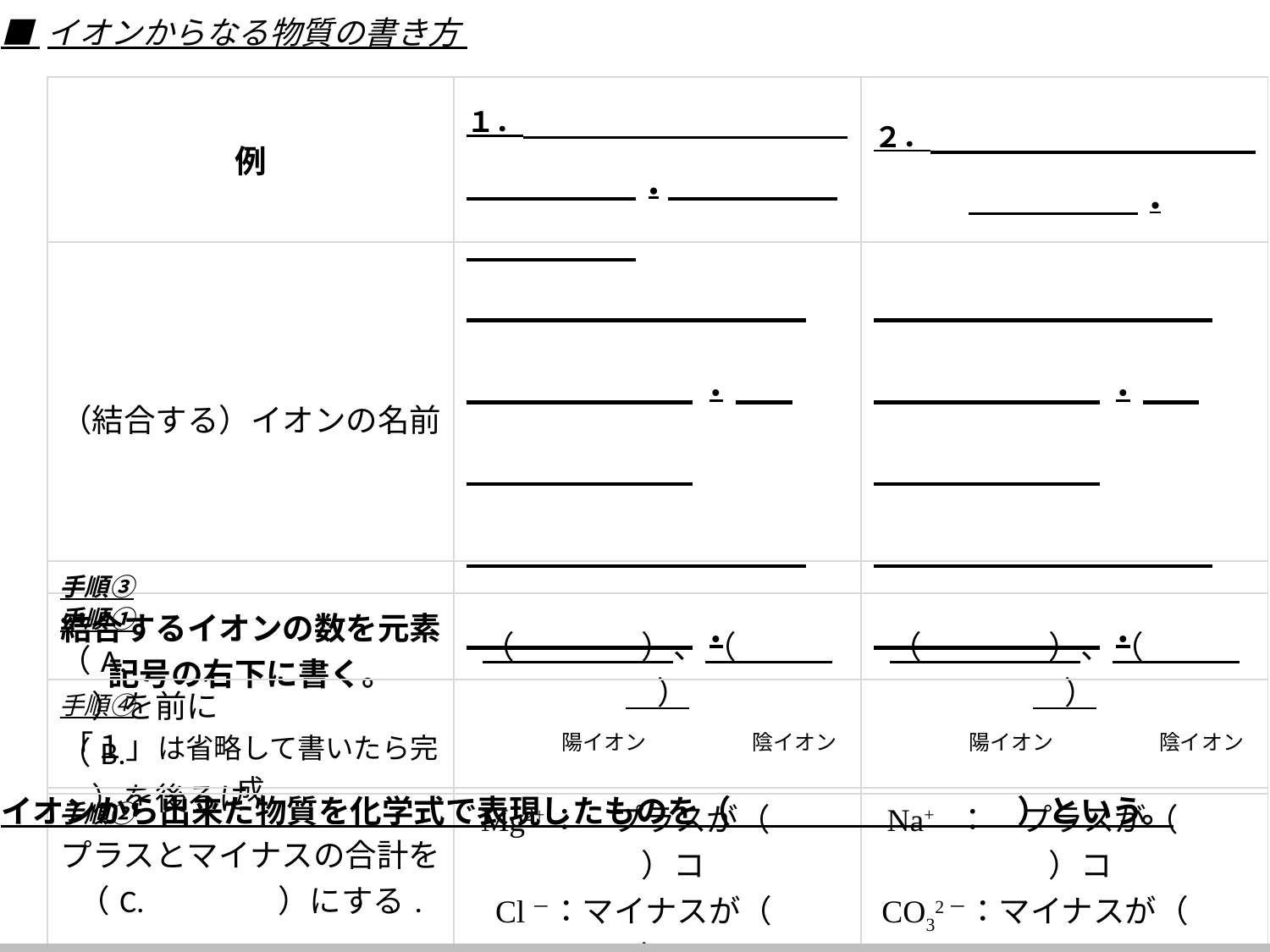

■ イオンからなる物質の書き方
| 例 | １．　　 　　　　　　　　　. | ２．　　 　　　　　　　　　. |
| --- | --- | --- |
| （結合する）イオンの名前 | .　　　　　 　　　　　　　　　　. | .　　　　　 　　　　　　　　　　. |
| 手順① （A.　　　　　　　　　）を前に　 （B.　　　　　　　　　）を後ろに | （　　　　）、（　　　　） 　　　陽イオン　　　　　陰イオン | （　　　　）、（　　　　） 　　　陽イオン　　　　　陰イオン |
| 手順② プラスとマイナスの合計を（C.　　　　）にする. | Mg2+：　プラスが（　　　）コ Cl－：マイナスが（　　　）コ ⇒（　　　　）を２コくっつける。 | Na+　：　プラスが（　　　）コ CO32－：マイナスが（　　　）コ ⇒（　　　　）を２コくっつける。 |
| 手順③ 結合するイオンの数を元素記号の右下に書く。 |  |  |
| --- | --- | --- |
| 手順④ 「１」は省略して書いたら完成 |  |  |
※イオンから出来た物質を化学式で表現したものを（　　　　　　　　　）という。